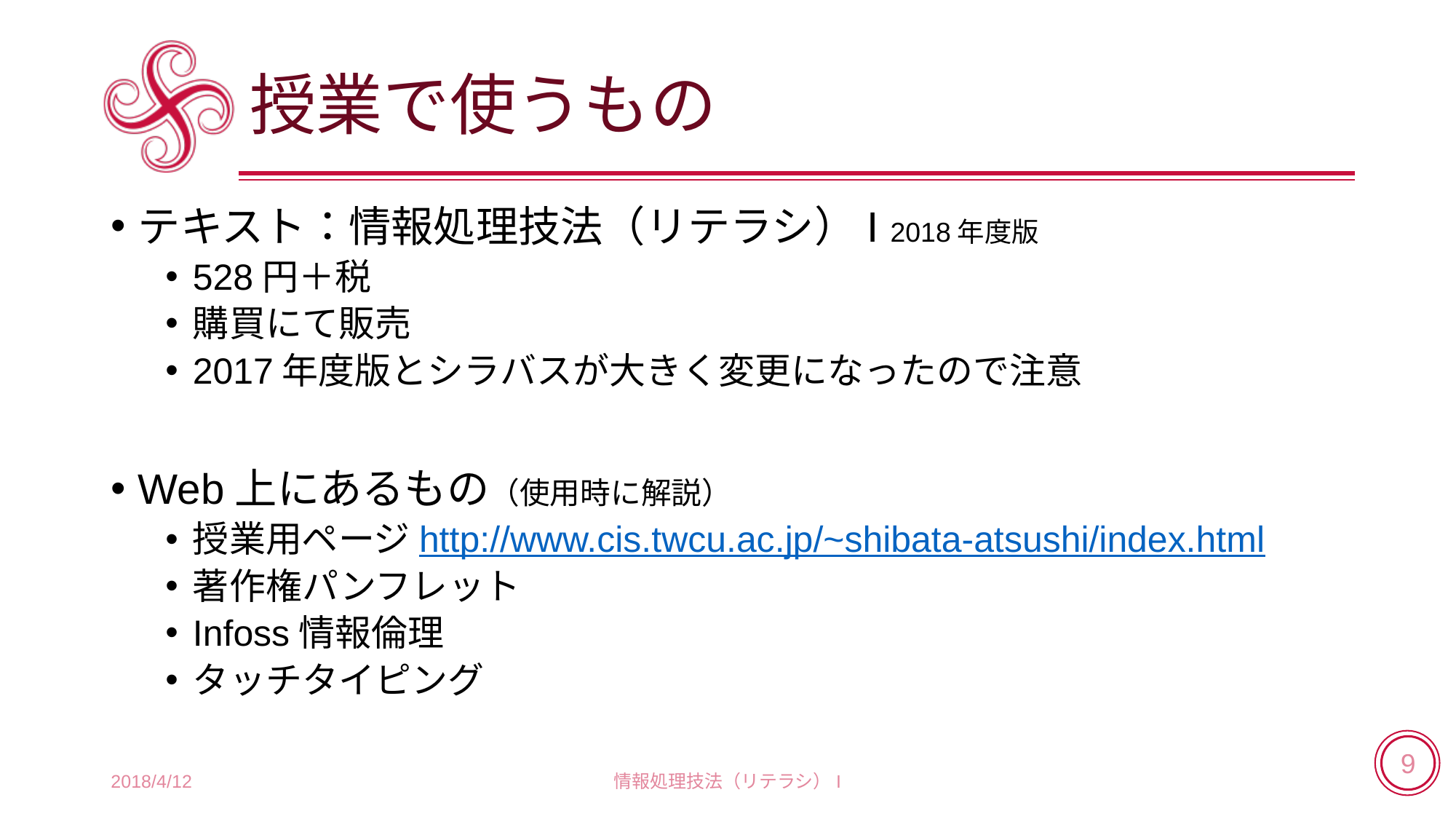

# 授業で使うもの
テキスト：情報処理技法（リテラシ）I 2018年度版
528円＋税
購買にて販売
2017年度版とシラバスが大きく変更になったので注意

Web上にあるもの（使用時に解説）
授業用ページhttp://www.cis.twcu.ac.jp/~shibata-atsushi/index.html
著作権パンフレット
Infoss情報倫理
タッチタイピング

2018/4/12
情報処理技法（リテラシ）I